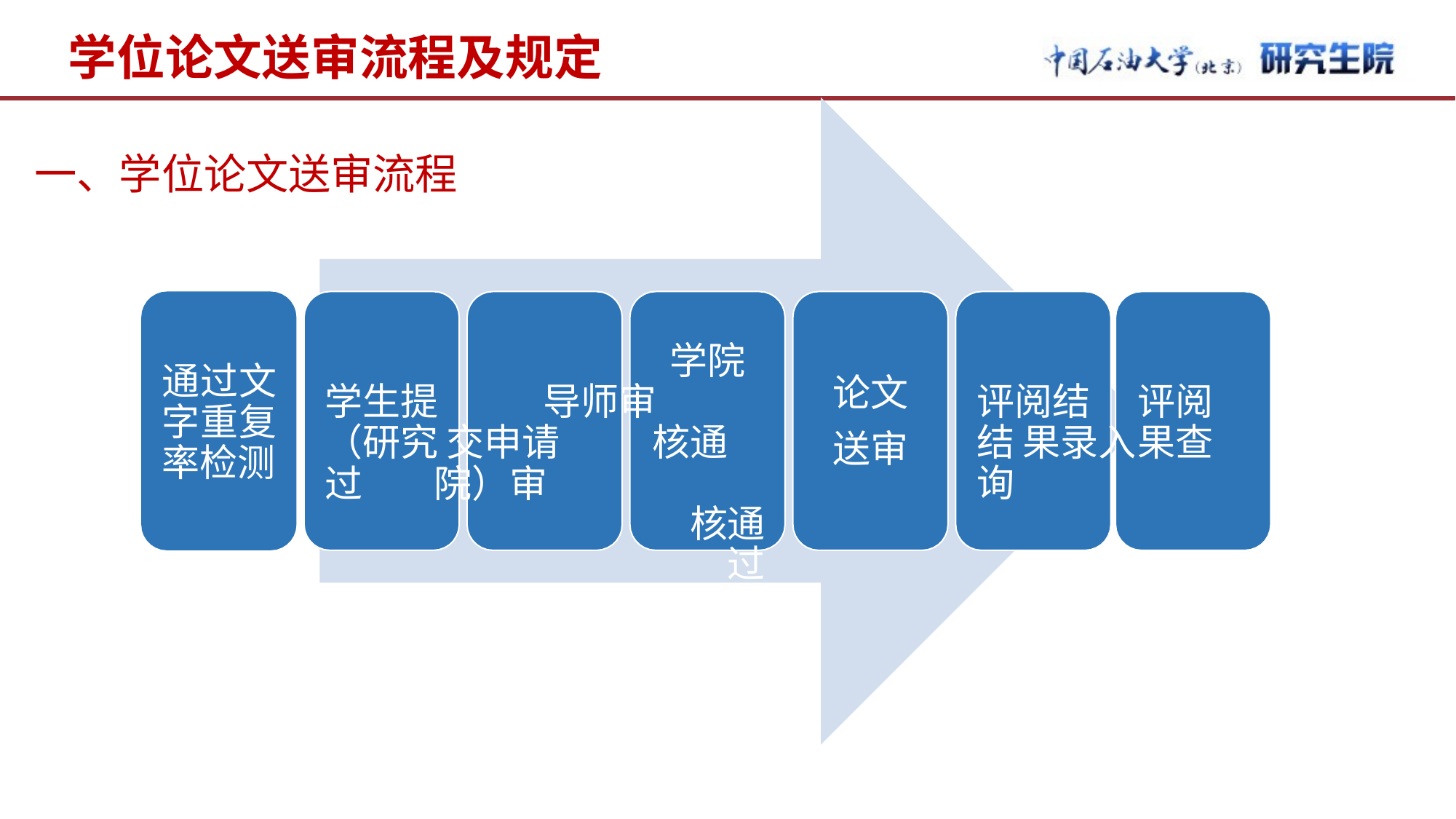

# 学位论文送审流程及规定

一、学位论文送审流程

学院 学生提	导师审	（研究 交申请	核通过	院）审
核通过
通过文 字重复 率检测
论文 送审
评阅结	评阅结 果录入	果查询